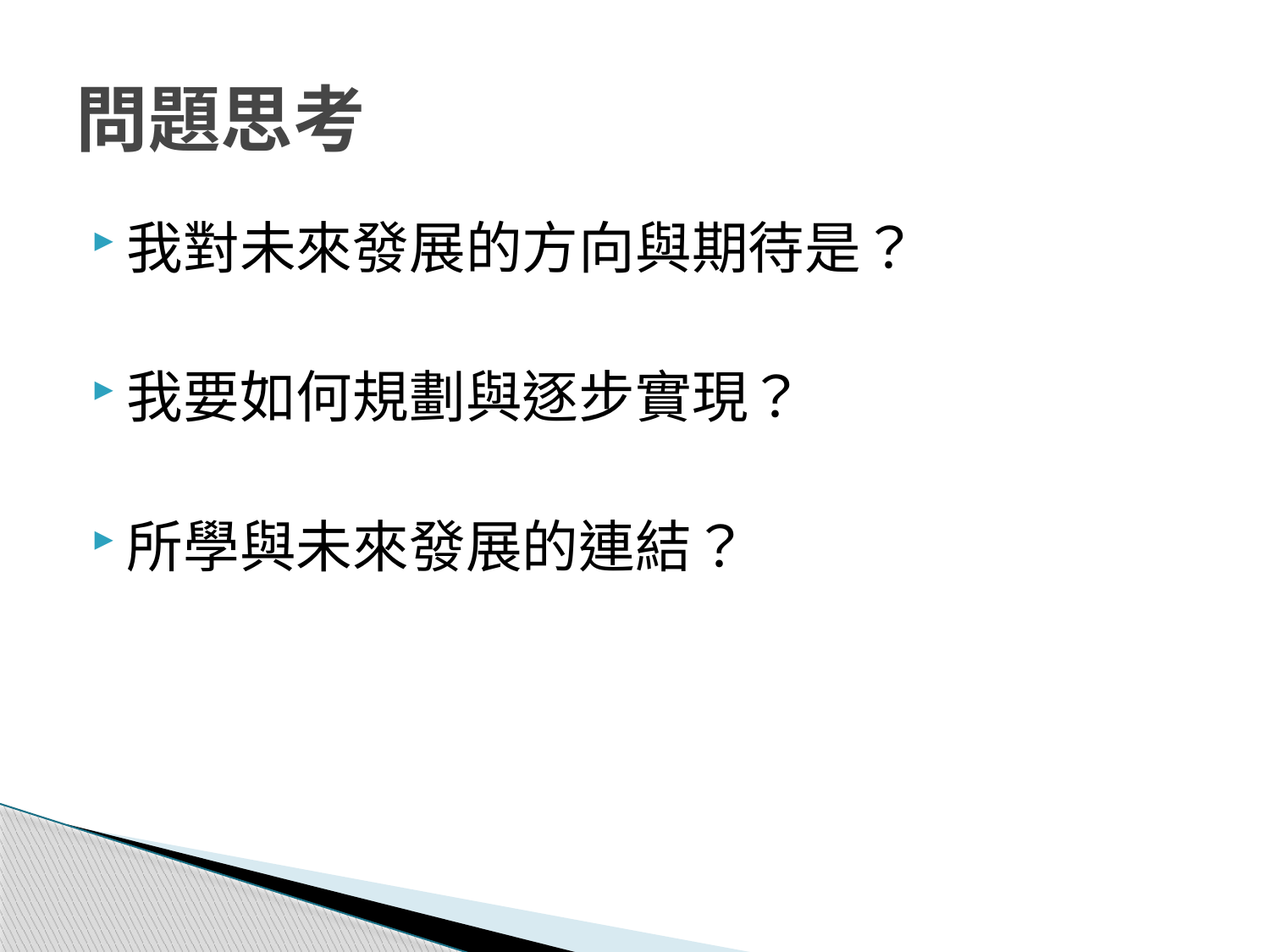

# 問題思考
我對未來發展的方向與期待是？

我要如何規劃與逐步實現？

所學與未來發展的連結？